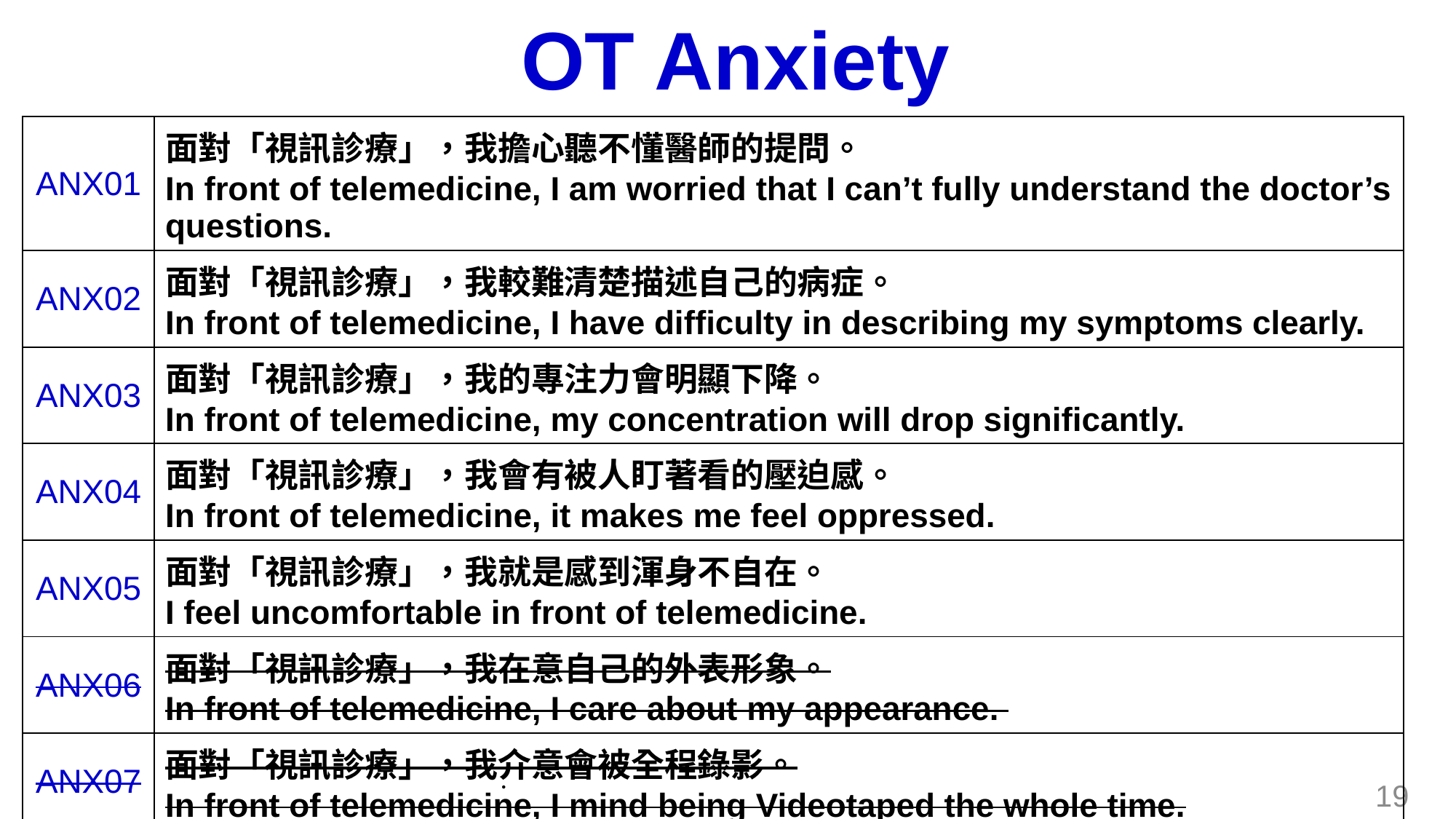

# OT Anxiety
| ANX01 | 面對「視訊診療」，我擔心聽不懂醫師的提問。 In front of telemedicine, I am worried that I can’t fully understand the doctor’s questions. |
| --- | --- |
| ANX02 | 面對「視訊診療」，我較難清楚描述自己的病症。 In front of telemedicine, I have difficulty in describing my symptoms clearly. |
| ANX03 | 面對「視訊診療」，我的專注力會明顯下降。 In front of telemedicine, my concentration will drop significantly. |
| ANX04 | 面對「視訊診療」，我會有被人盯著看的壓迫感。 In front of telemedicine, it makes me feel oppressed. |
| ANX05 | 面對「視訊診療」，我就是感到渾身不自在。 I feel uncomfortable in front of telemedicine. |
| ANX06 | 面對「視訊診療」，我在意自己的外表形象。 In front of telemedicine, I care about my appearance. |
| ANX07 | 面對「視訊診療」，我介意會被全程錄影。 In front of telemedicine, I mind being Videotaped the whole time. |
.
19